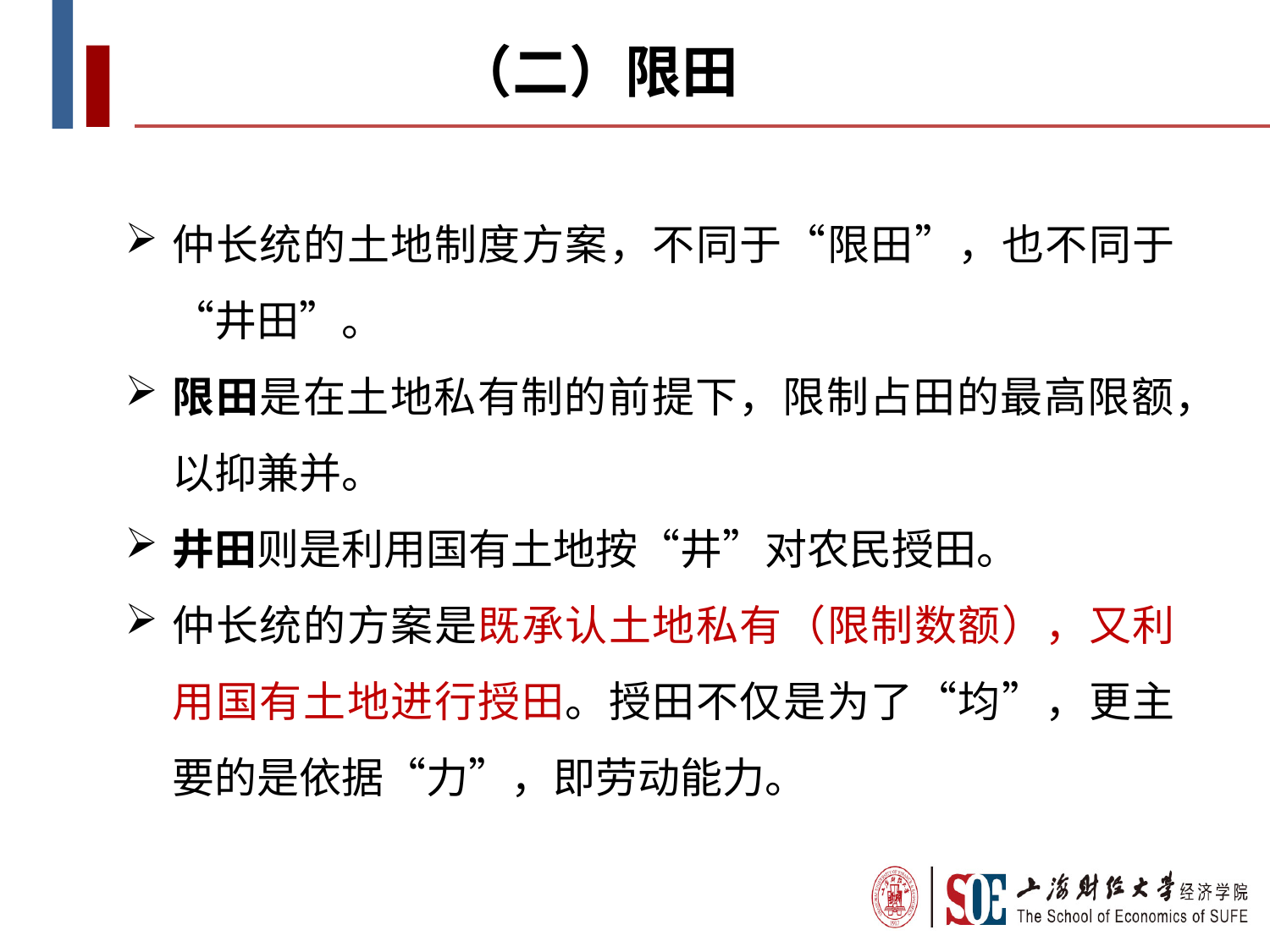

（二）限田
仲长统的土地制度方案，不同于“限田”，也不同于“井田”。
限田是在土地私有制的前提下，限制占田的最高限额，以抑兼并。
井田则是利用国有土地按“井”对农民授田。
仲长统的方案是既承认土地私有（限制数额），又利用国有土地进行授田。授田不仅是为了“均”，更主要的是依据“力”，即劳动能力。